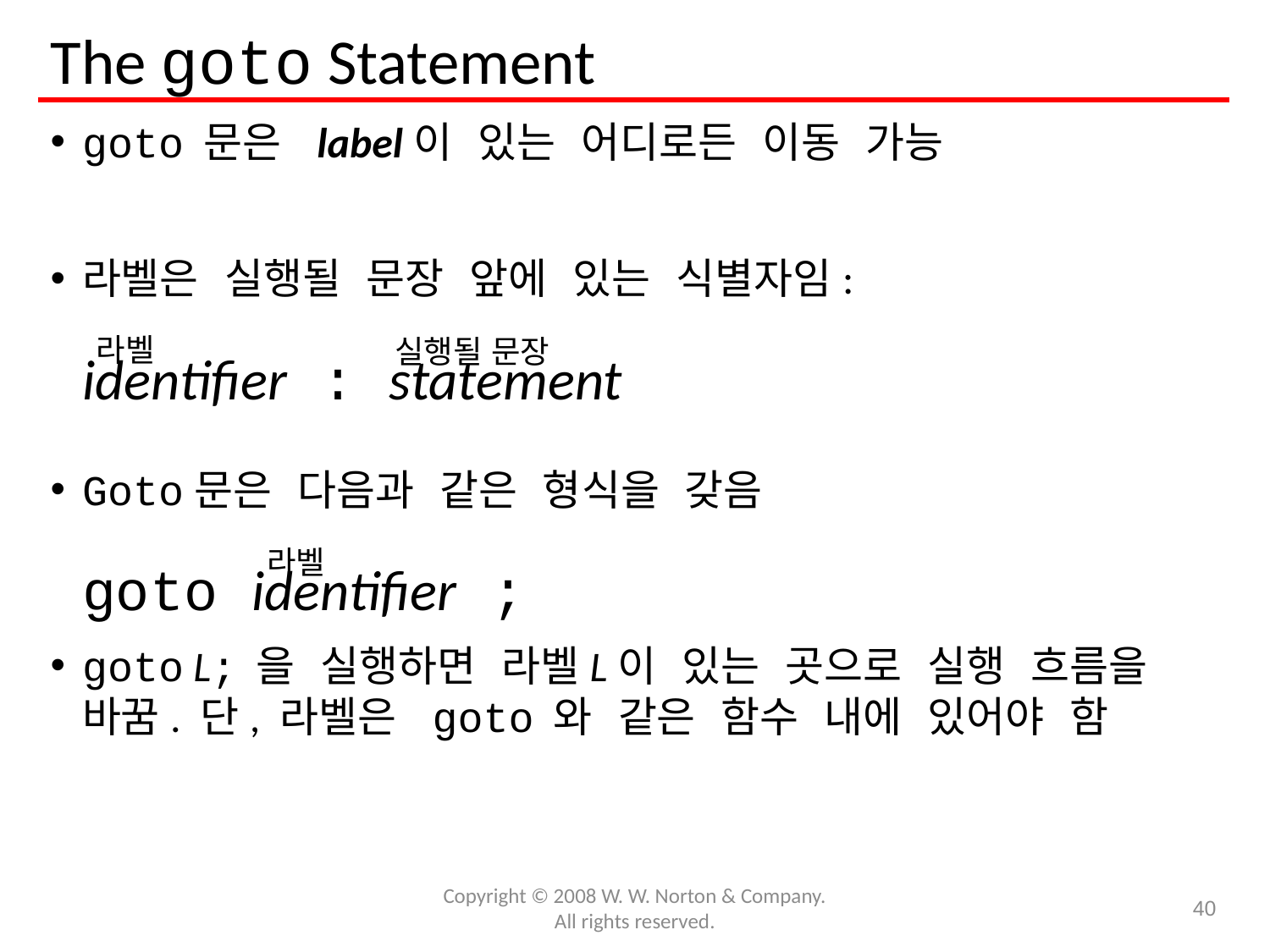

# The goto Statement
goto 문은 label이 있는 어디로든 이동 가능

라벨은 실행될 문장 앞에 있는 식별자임:

	identifier : statement

Goto문은 다음과 같은 형식을 갖음

	goto identifier ;
goto L; 을 실행하면 라벨L이 있는 곳으로 실행 흐름을 바꿈. 단, 라벨은 goto 와 같은 함수 내에 있어야 함

라벨
실행될 문장
라벨
Copyright © 2008 W. W. Norton & Company.
All rights reserved.
40